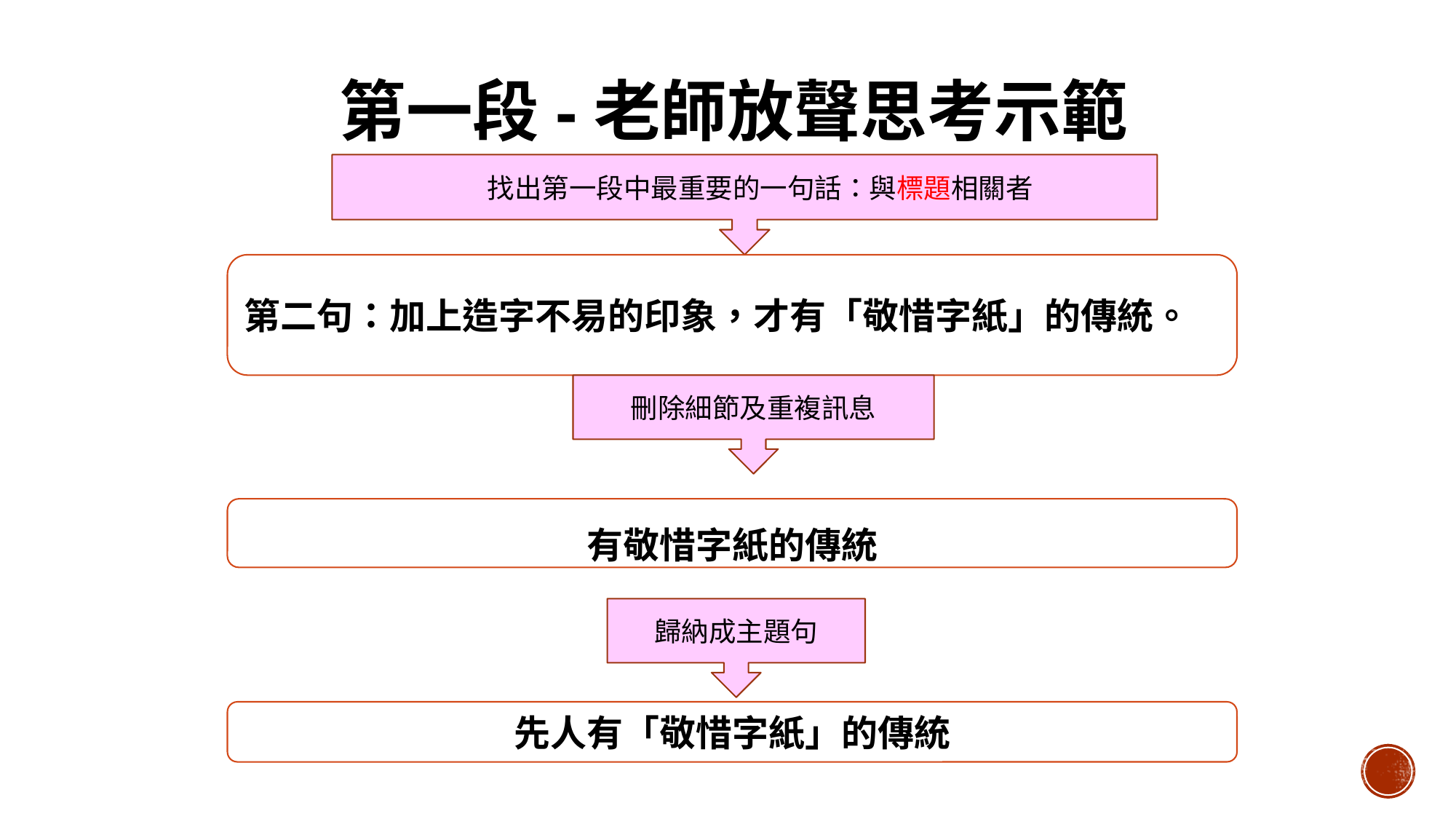

第一段-老師放聲思考示範
    找出第一段中最重要的一句話：與標題相關者
第二句：加上造字不易的印象，才有「敬惜字紙」的傳統。
刪除細節及重複訊息
有敬惜字紙的傳統
歸納成主題句
先人有「敬惜字紙」的傳統